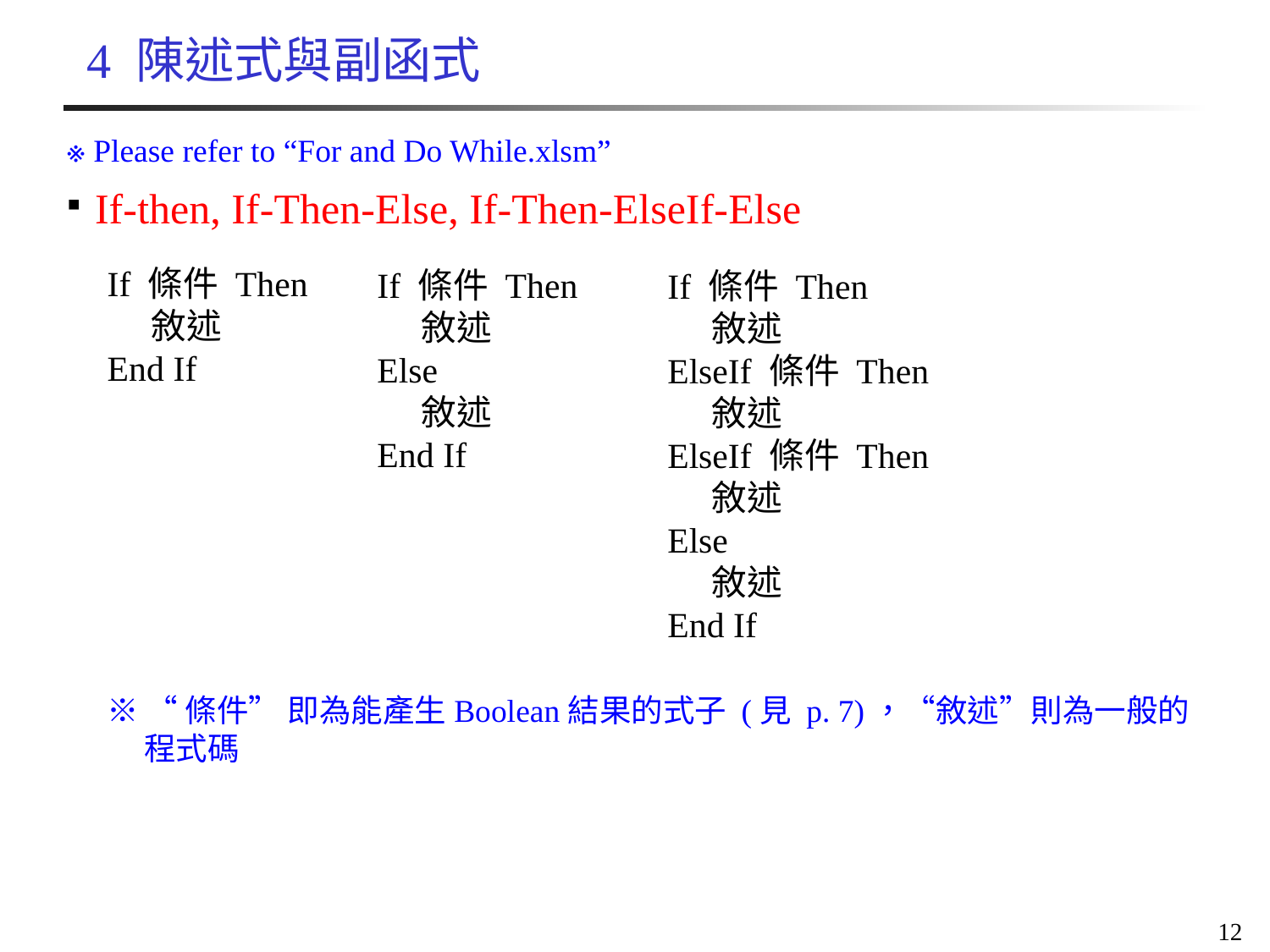

# 4 陳述式與副函式
※ Please refer to “For and Do While.xlsm”
If-then, If-Then-Else, If-Then-ElseIf-Else
If 條件 Then
    敘述
End If
If 條件 Then
    敘述
Else
    敘述
End If
If 條件 Then
    敘述
ElseIf 條件 Then
    敘述
ElseIf 條件 Then
    敘述
Else
    敘述
End If
※ “條件” 即為能產生Boolean結果的式子 (見 p. 7)，“敘述”則為一般的程式碼
12